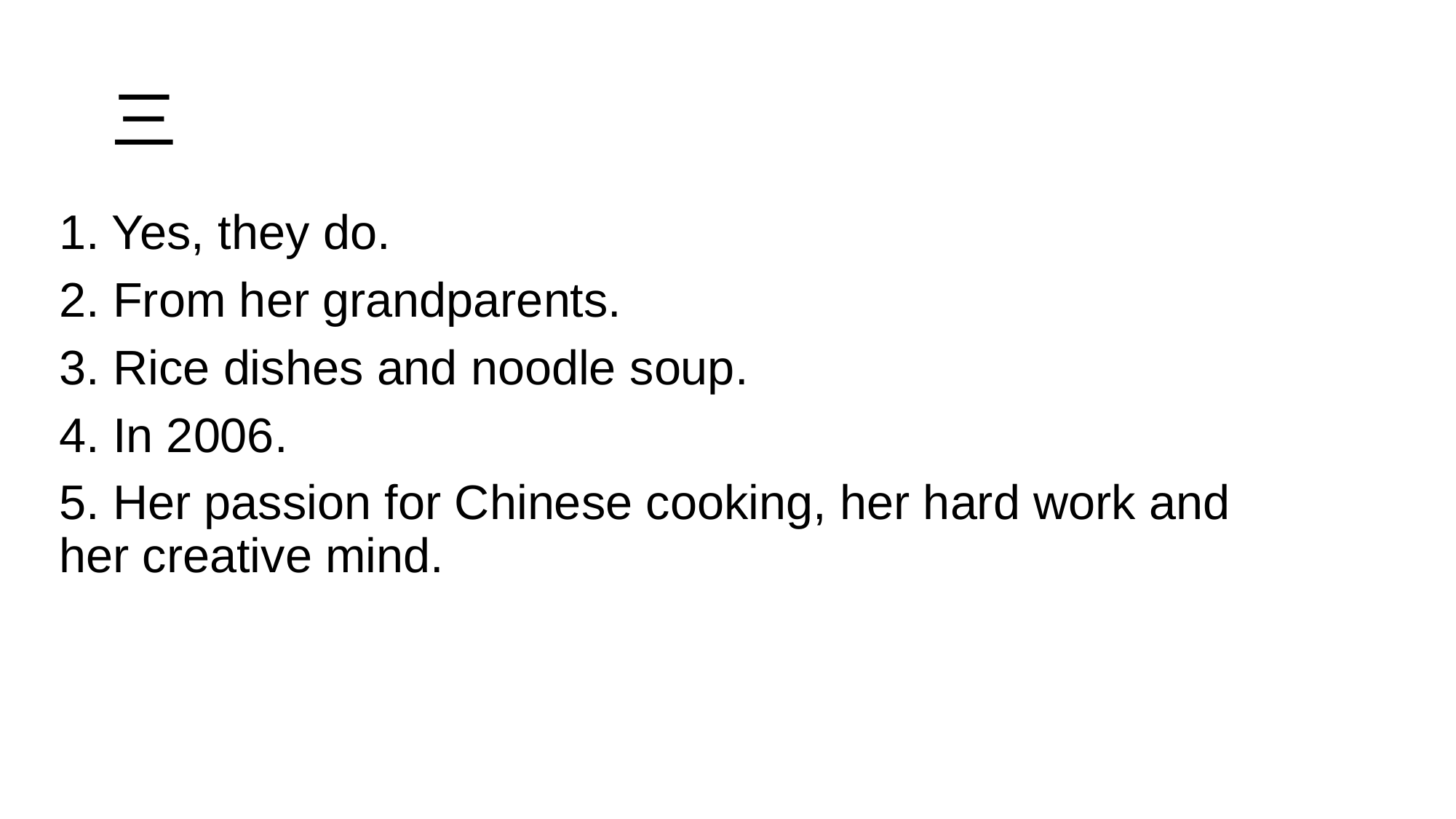

# 三
1. Yes, they do.
2. From her grandparents.
3. Rice dishes and noodle soup.
4. In 2006.
5. Her passion for Chinese cooking, her hard work and her creative mind.